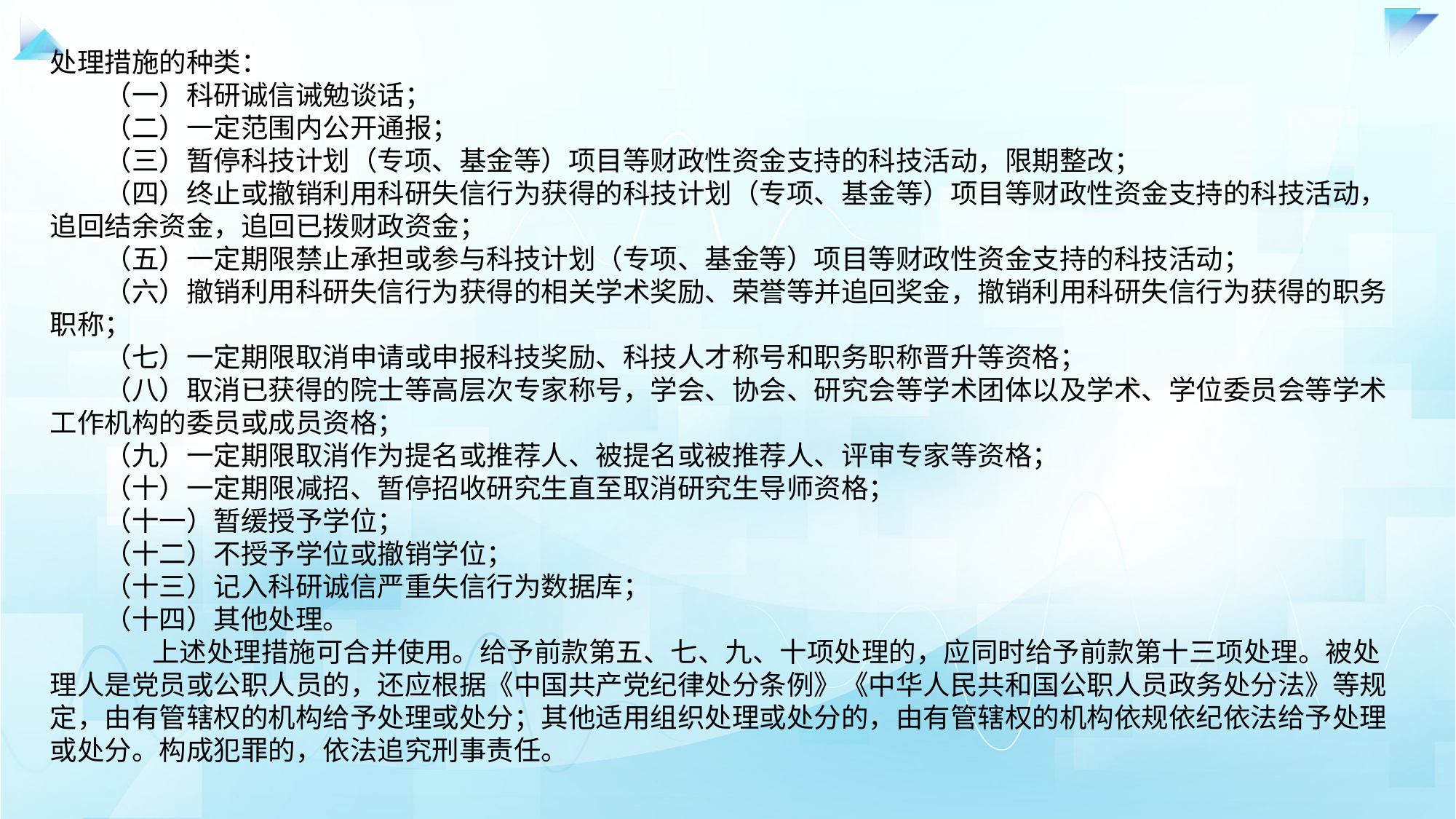

处理措施的种类：　　（一）科研诚信诫勉谈话；　　（二）一定范围内公开通报；　　（三）暂停科技计划（专项、基金等）项目等财政性资金支持的科技活动，限期整改；　　（四）终止或撤销利用科研失信行为获得的科技计划（专项、基金等）项目等财政性资金支持的科技活动，追回结余资金，追回已拨财政资金；　　（五）一定期限禁止承担或参与科技计划（专项、基金等）项目等财政性资金支持的科技活动；　　（六）撤销利用科研失信行为获得的相关学术奖励、荣誉等并追回奖金，撤销利用科研失信行为获得的职务职称；　　（七）一定期限取消申请或申报科技奖励、科技人才称号和职务职称晋升等资格；　　（八）取消已获得的院士等高层次专家称号，学会、协会、研究会等学术团体以及学术、学位委员会等学术工作机构的委员或成员资格；　　（九）一定期限取消作为提名或推荐人、被提名或被推荐人、评审专家等资格；　　（十）一定期限减招、暂停招收研究生直至取消研究生导师资格；　　（十一）暂缓授予学位；　　（十二）不授予学位或撤销学位；　　（十三）记入科研诚信严重失信行为数据库；　　（十四）其他处理。　　上述处理措施可合并使用。给予前款第五、七、九、十项处理的，应同时给予前款第十三项处理。被处理人是党员或公职人员的，还应根据《中国共产党纪律处分条例》《中华人民共和国公职人员政务处分法》等规定，由有管辖权的机构给予处理或处分；其他适用组织处理或处分的，由有管辖权的机构依规依纪依法给予处理或处分。构成犯罪的，依法追究刑事责任。